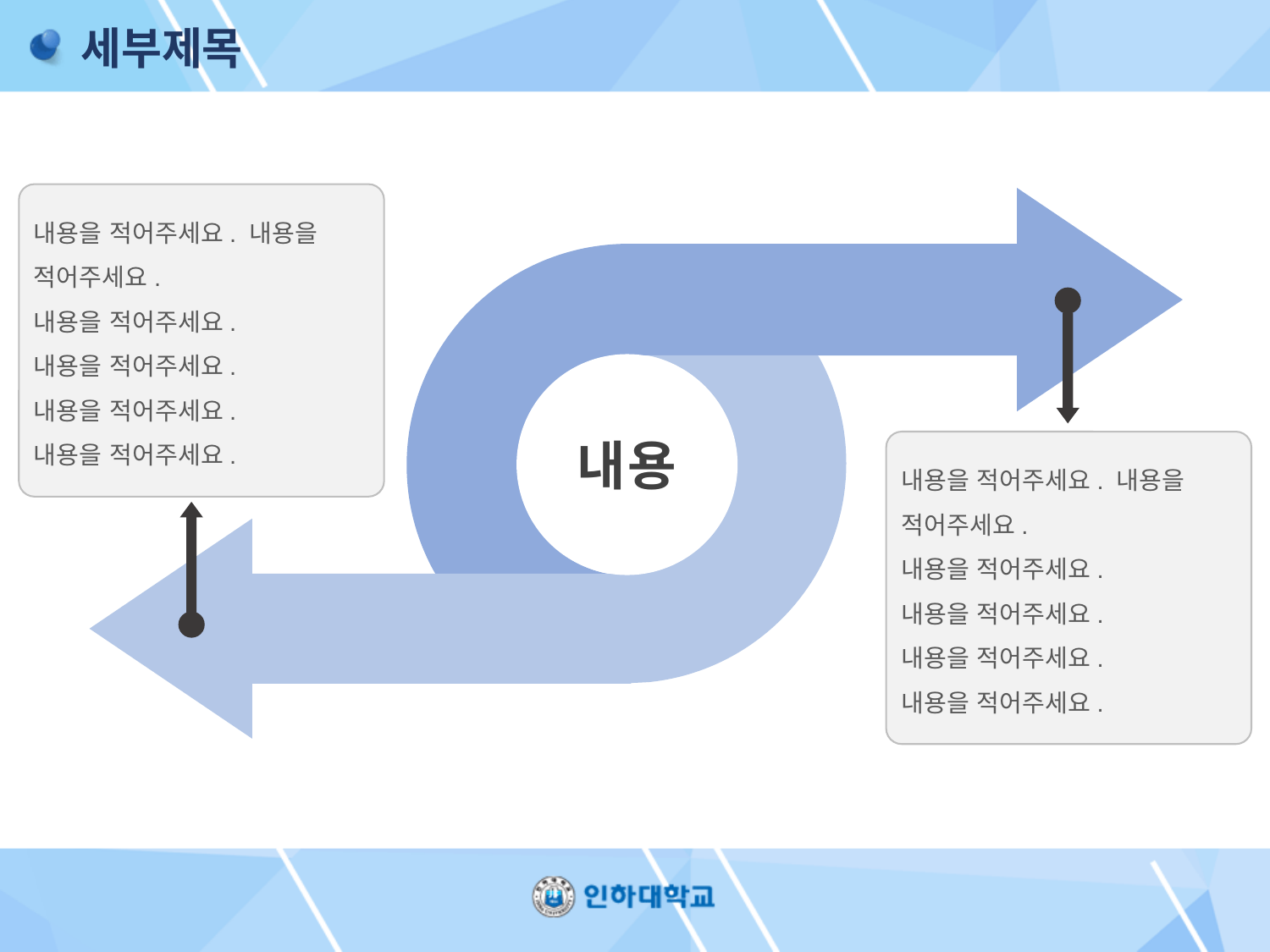

# 세부제목

내용을 적어주세요. 내용을 적어주세요.
내용을 적어주세요.
내용을 적어주세요.
내용을 적어주세요.
내용을 적어주세요.

내용

내용을 적어주세요. 내용을 적어주세요.
내용을 적어주세요.
내용을 적어주세요.
내용을 적어주세요.
내용을 적어주세요.